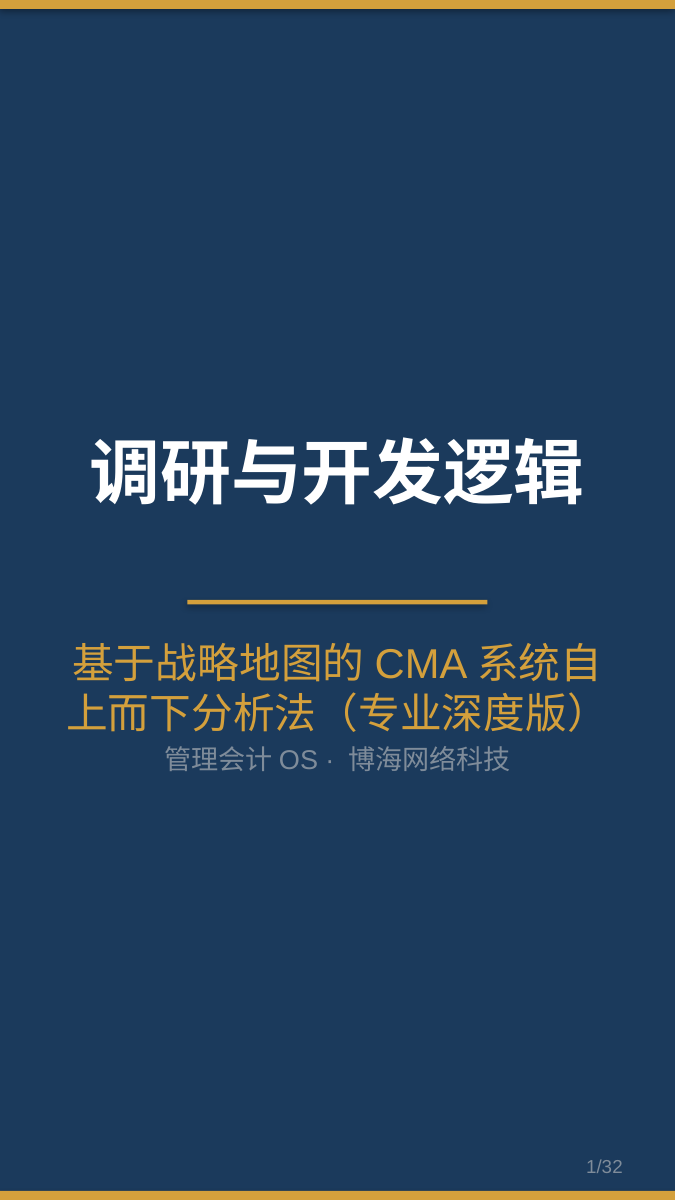

调研与开发逻辑

基于战略地图的CMA系统自上而下分析法（专业深度版）
管理会计OS · 博海网络科技
1/32